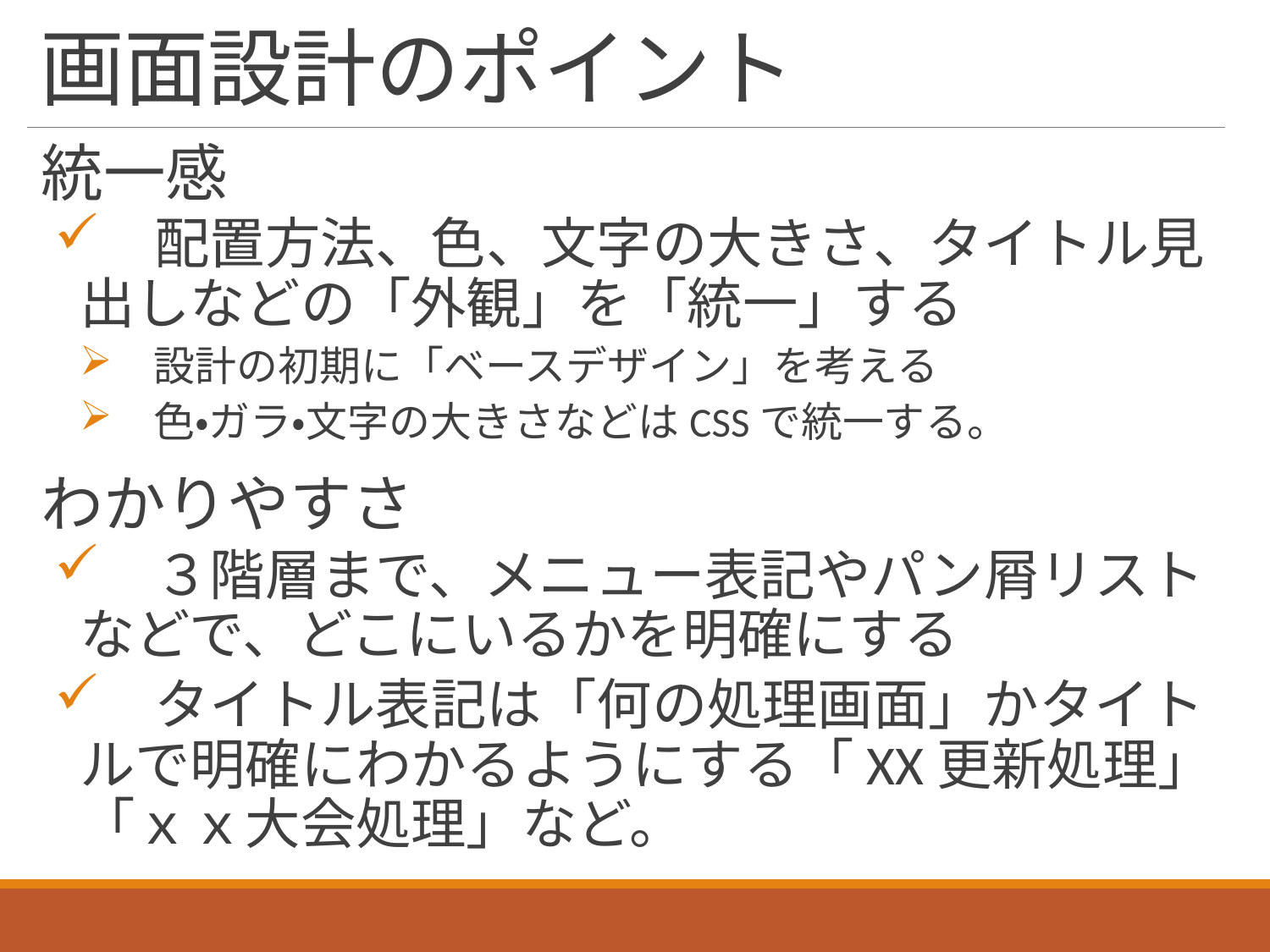

# 画面設計のポイント
統一感
　配置方法、色、文字の大きさ、タイトル見出しなどの「外観」を「統一」する
　設計の初期に「ベースデザイン」を考える
　色・ガラ・文字の大きさなどはCSSで統一する。
わかりやすさ
　３階層まで、メニュー表記やパン屑リストなどで、どこにいるかを明確にする
　タイトル表記は「何の処理画面」かタイトルで明確にわかるようにする「XX更新処理」「ｘｘ大会処理」など。